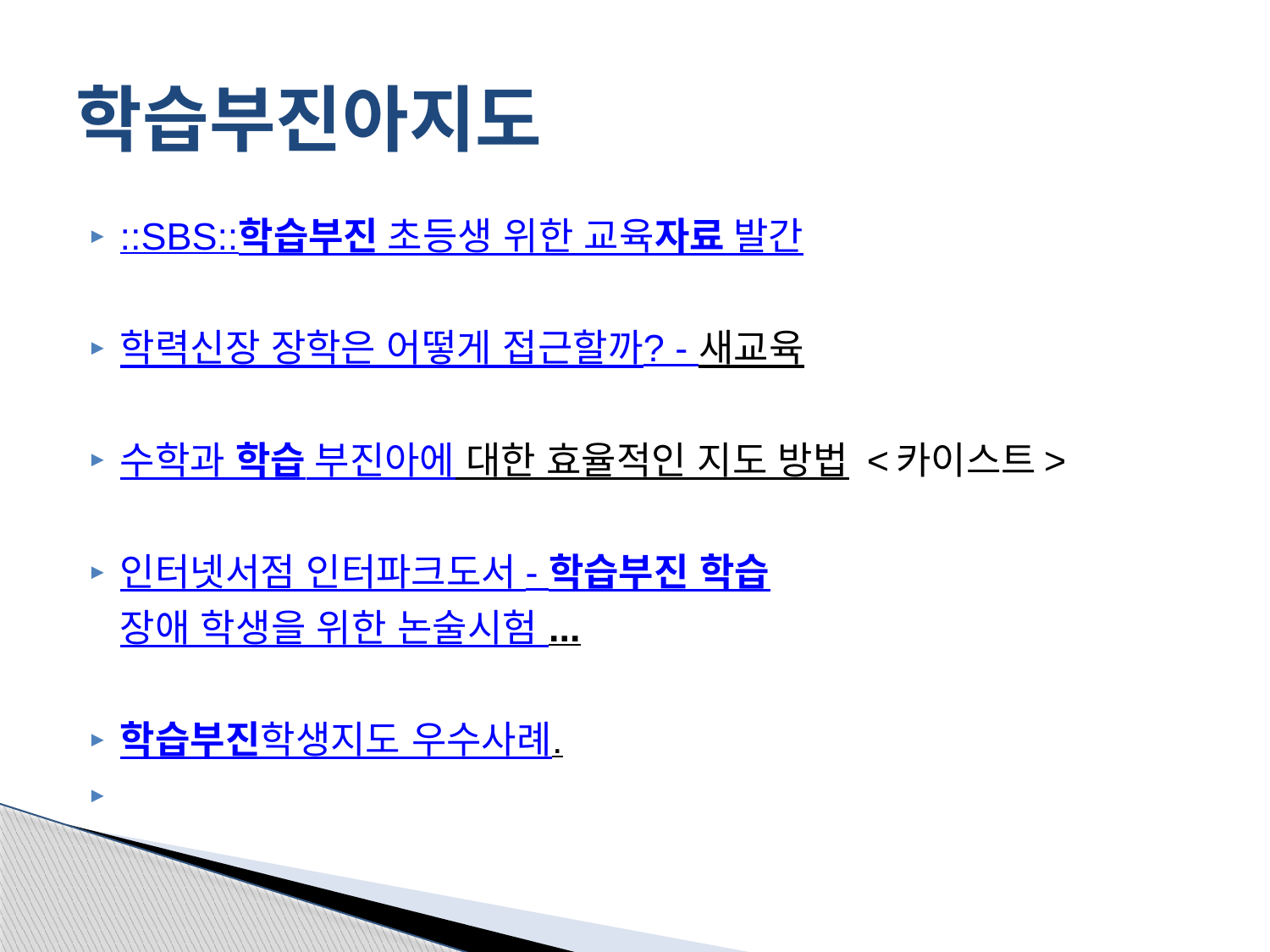

# 학습부진아지도
::SBS::학습부진 초등생 위한 교육자료 발간

학력신장 장학은 어떻게 접근할까? - 새교육

수학과 학습 부진아에 대한 효율적인 지도 방법 <카이스트>

인터넷서점 인터파크도서 - 학습부진 학습장애 학생을 위한 논술시험 ...

학습부진학생지도 우수사례.